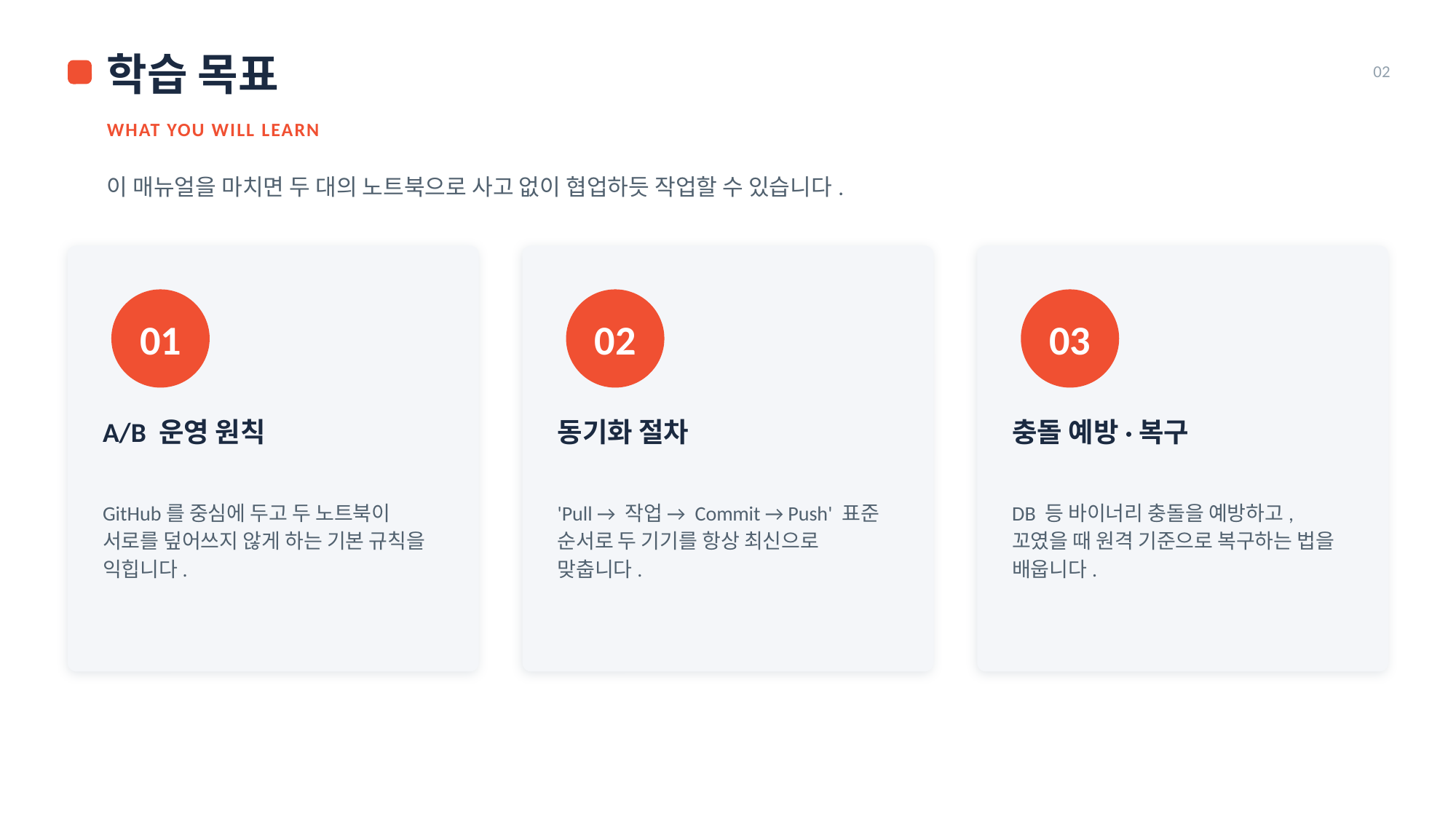

학습 목표
02

WHAT YOU WILL LEARN
이 매뉴얼을 마치면 두 대의 노트북으로 사고 없이 협업하듯 작업할 수 있습니다.

01

02

03
A/B 운영 원칙
동기화 절차
충돌 예방·복구
GitHub를 중심에 두고 두 노트북이 서로를 덮어쓰지 않게 하는 기본 규칙을 익힙니다.
'Pull → 작업 → Commit → Push' 표준 순서로 두 기기를 항상 최신으로 맞춥니다.
DB 등 바이너리 충돌을 예방하고, 꼬였을 때 원격 기준으로 복구하는 법을 배웁니다.